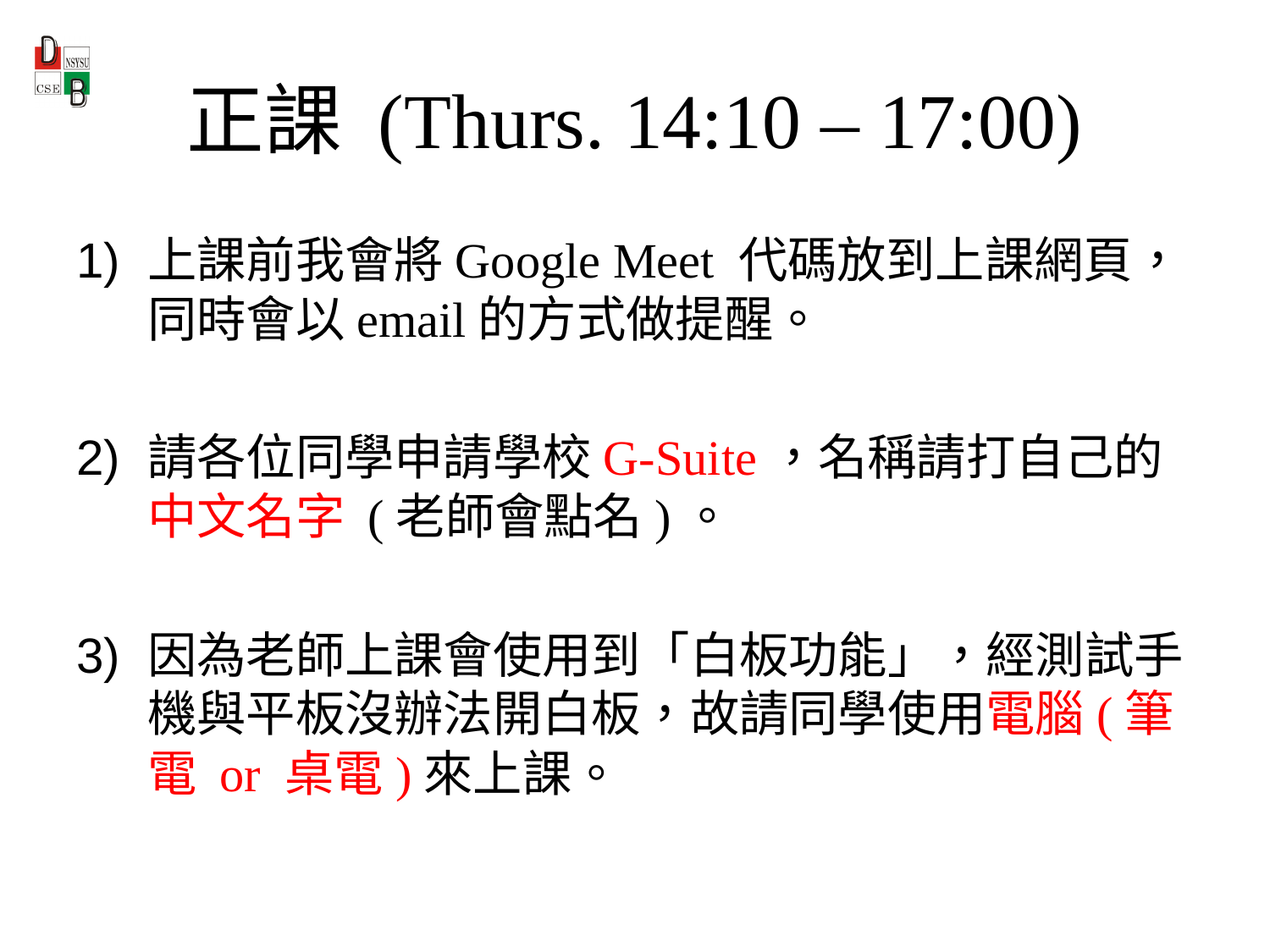

# 正課 (Thurs. 14:10 – 17:00)
上課前我會將Google Meet 代碼放到上課網頁，  同時會以email的方式做提醒。

請各位同學申請學校G-Suite，名稱請打自己的中文名字 (老師會點名)。

因為老師上課會使用到「白板功能」，經測試手機與平板沒辦法開白板，故請同學使用電腦(筆電 or 桌電)來上課。